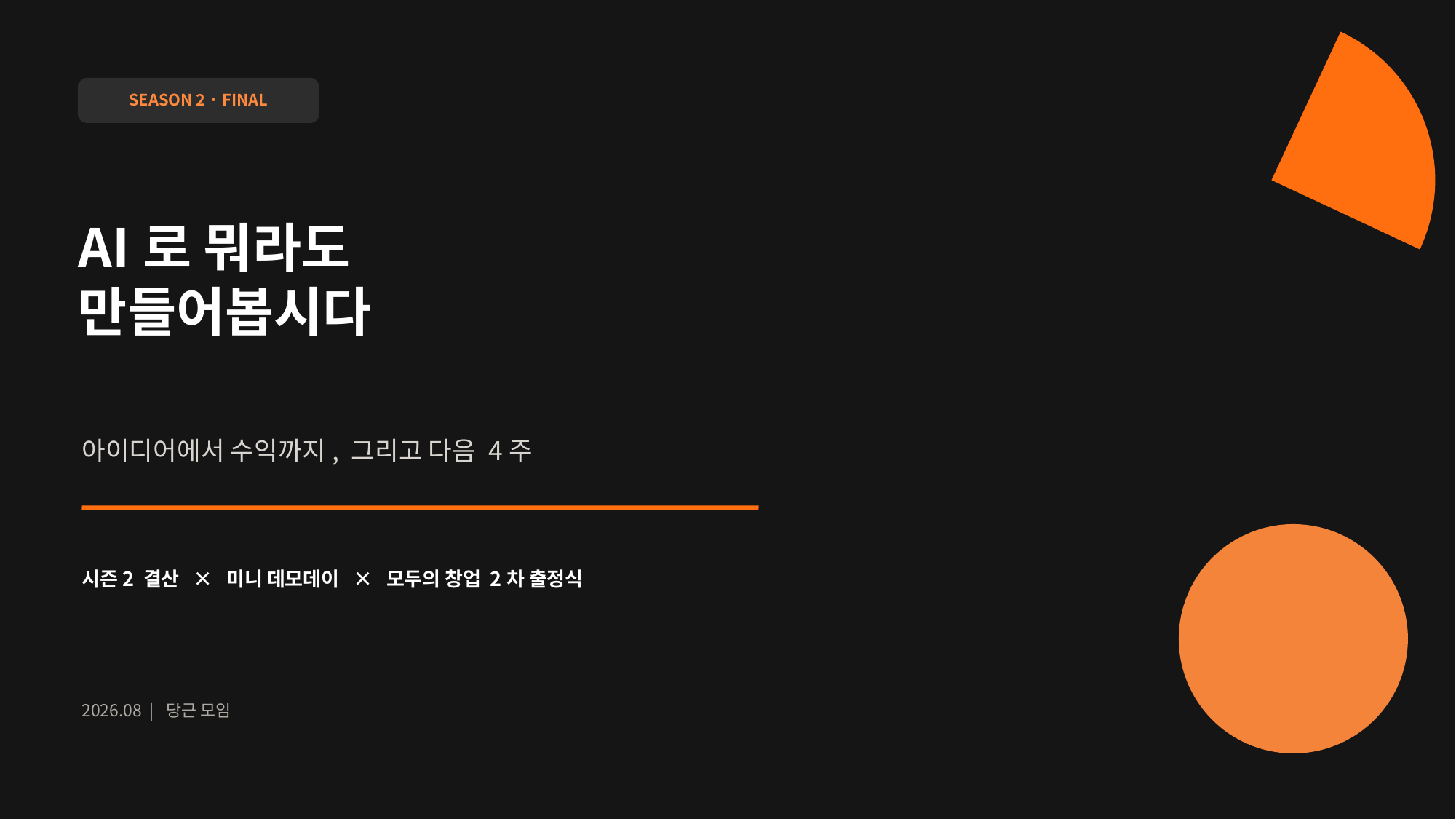

SEASON 2 · FINAL
AI로 뭐라도
만들어봅시다
아이디어에서 수익까지, 그리고 다음 4주

시즌2 결산  ×  미니 데모데이  ×  모두의 창업 2차 출정식
2026.08  |  당근 모임